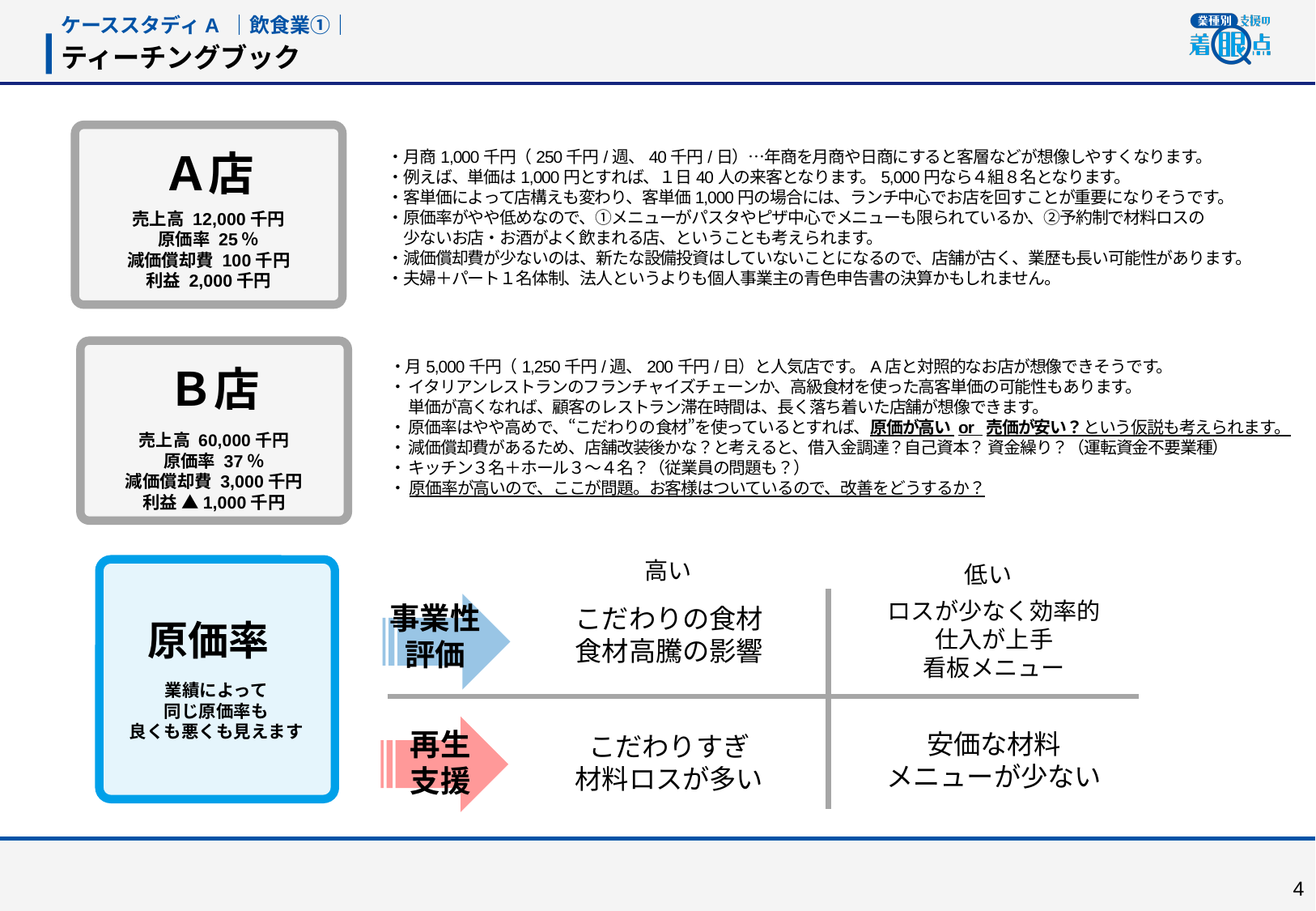

ケーススタディA ｜飲食業①｜
ティーチングブック

Ａ店
売上高 12,000千円
原価率 25％
減価償却費 100千円
利益 2,000千円

・月商1,000千円（250千円/週、40千円/日）…年商を月商や日商にすると客層などが想像しやすくなります。
・例えば、単価は1,000円とすれば、１日40人の来客となります。5,000円なら４組８名となります。
・客単価によって店構えも変わり、客単価1,000円の場合には、ランチ中心でお店を回すことが重要になりそうです。
・原価率がやや低めなので、①メニューがパスタやピザ中心でメニューも限られているか、②予約制で材料ロスの
　少ないお店・お酒がよく飲まれる店、ということも考えられます。
・減価償却費が少ないのは、新たな設備投資はしていないことになるので、店舗が古く、業歴も長い可能性があります。
・夫婦＋パート１名体制、法人というよりも個人事業主の青色申告書の決算かもしれません。

Ｂ店
売上高 60,000千円
原価率 37％
減価償却費 3,000千円
利益 ▲1,000千円

・月5,000千円（1,250千円/週、200千円/日）と人気店です。A店と対照的なお店が想像できそうです。
・ イタリアンレストランのフランチャイズチェーンか、高級食材を使った高客単価の可能性もあります。
　 単価が高くなれば、顧客のレストラン滞在時間は、長く落ち着いた店舗が想像できます。
・ 原価率はやや高めで、“こだわりの食材”を使っているとすれば、原価が高い or  売価が安い？という仮説も考えられます。
・ 減価償却費があるため、店舗改装後かな？と考えると、借入金調達？自己資本？ 資金繰り？（運転資金不要業種）
・ キッチン３名＋ホール３～４名？（従業員の問題も？）
・ 原価率が高いので、ここが問題。お客様はついているので、改善をどうするか？
高い
低い

原価率
ロスが少なく効率的
仕入が上手
看板メニュー
事業性評価

こだわりの食材
食材高騰の影響

再生
支援
安価な材料
メニューが少ない
こだわりすぎ
材料ロスが多い
業績によって
同じ原価率も
良くも悪くも見えます
4